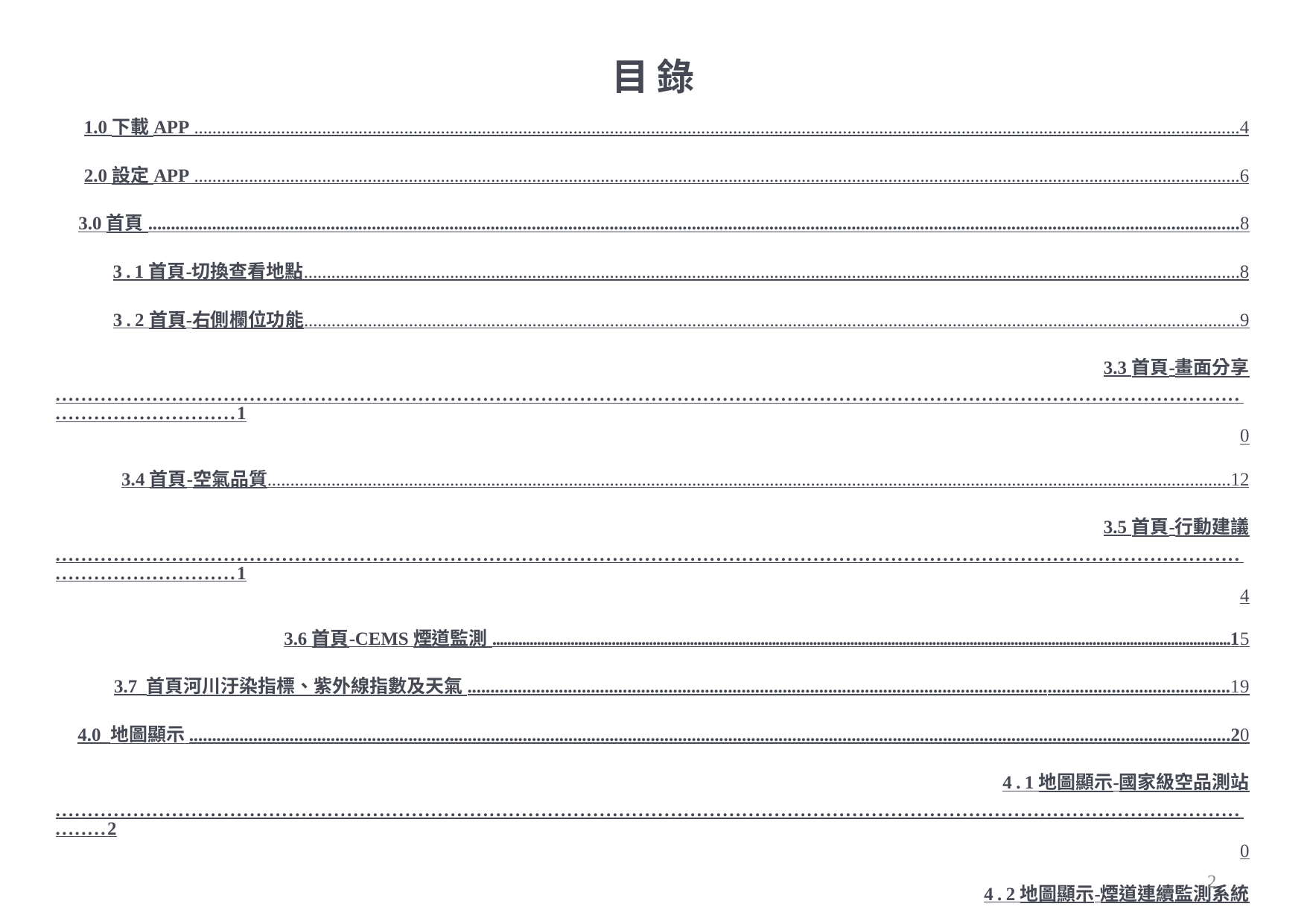

目 錄
1.0 下載 APP .....................................................................................................................................................................................................................................4
2.0 設定 APP .....................................................................................................................................................................................................................................6
3.0 首頁 ...............................................................................................................................................................................................................................................8
3.1 首頁-切換查看地點.............................................................................................................................................................................................................8
3.2 首頁-右側欄位功能.............................................................................................................................................................................................................9
3.3 首頁-畫面分享...................................................................................................................................................................................................................10
3.4 首頁-空氣品質...................................................................................................................................................................................................................12
3.5 首頁-行動建議...................................................................................................................................................................................................................14
3.6 首頁-CEMS 煙道監測 ......................................................................................................................................................................................................15
3.7  首頁河川汙染指標、紫外線指數及天氣 .......................................................................................................................................................................19
4.0  地圖顯示 ....................................................................................................................................................................................................................................20
4.1 地圖顯示-國家級空品測站...............................................................................................................................................................................................20
4.2 地圖顯示-煙道連續監測系統...........................................................................................................................................................................................24
4.3 地圖顯示-環保餐廳...........................................................................................................................................................................................................29
4.4 地圖顯示-環保標章旅館...................................................................................................................................................................................................34
2